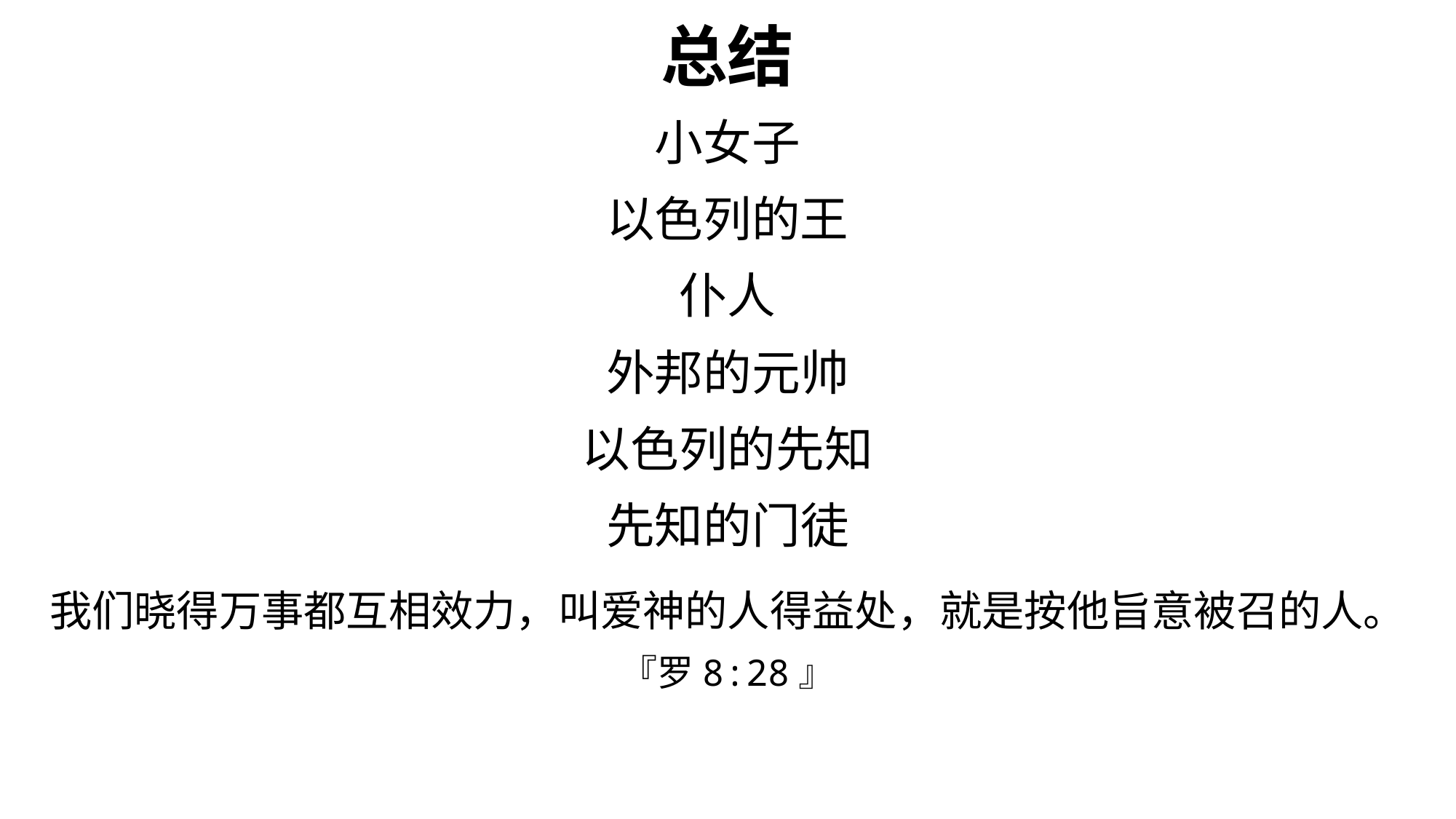

总结
小女子
以色列的王
仆人
外邦的元帅
以色列的先知
先知的门徒
我们晓得万事都互相效力，叫爱神的人得益处，就是按他旨意被召的人。
『罗8:28』